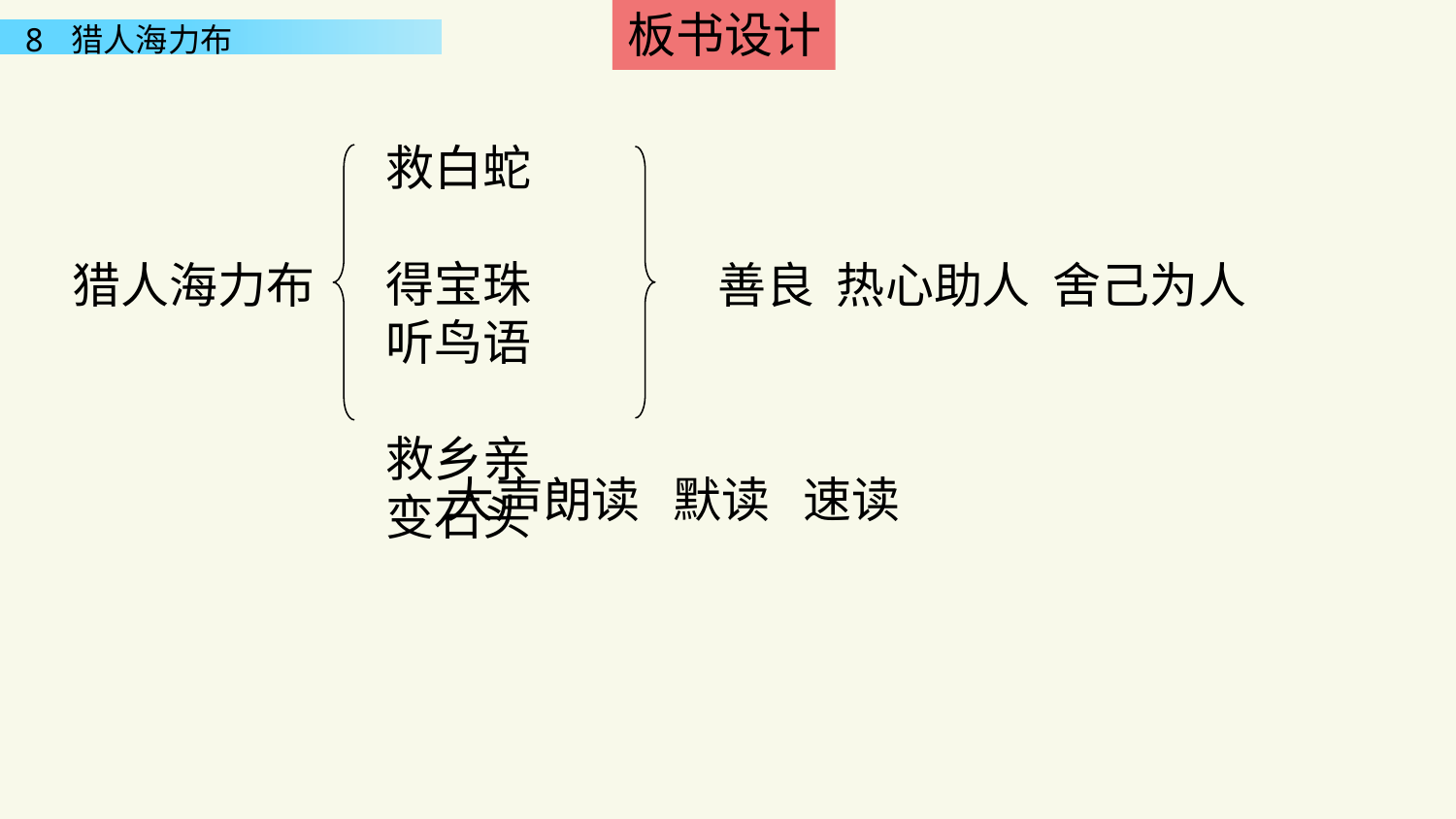

板书设计
救白蛇
得宝珠
听鸟语
救乡亲
变石头

猎人海力布
善良  热心助人  舍己为人
大声朗读   默读   速读